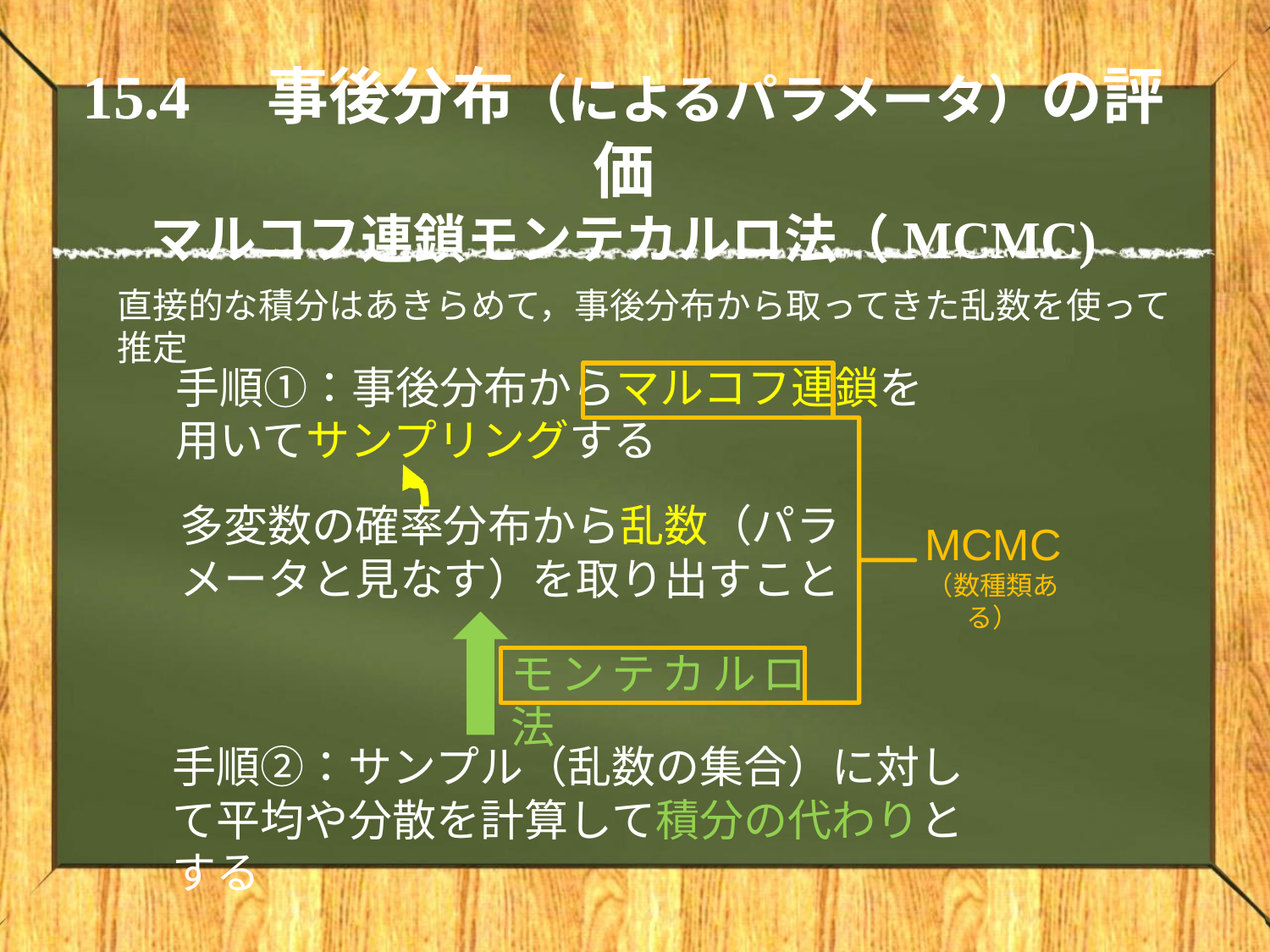

# 15.4　事後分布（によるパラメータ）の評価 マルコフ連鎖モンテカルロ法（MCMC)
直接的な積分はあきらめて，事後分布から取ってきた乱数を使って推定
手順①：事後分布からマルコフ連鎖を用いてサンプリングする

多変数の確率分布から乱数（パラメータと見なす）を取り出すこと
MCMC
（数種類ある）
モンテカルロ法

手順②：サンプル（乱数の集合）に対して平均や分散を計算して積分の代わりとする